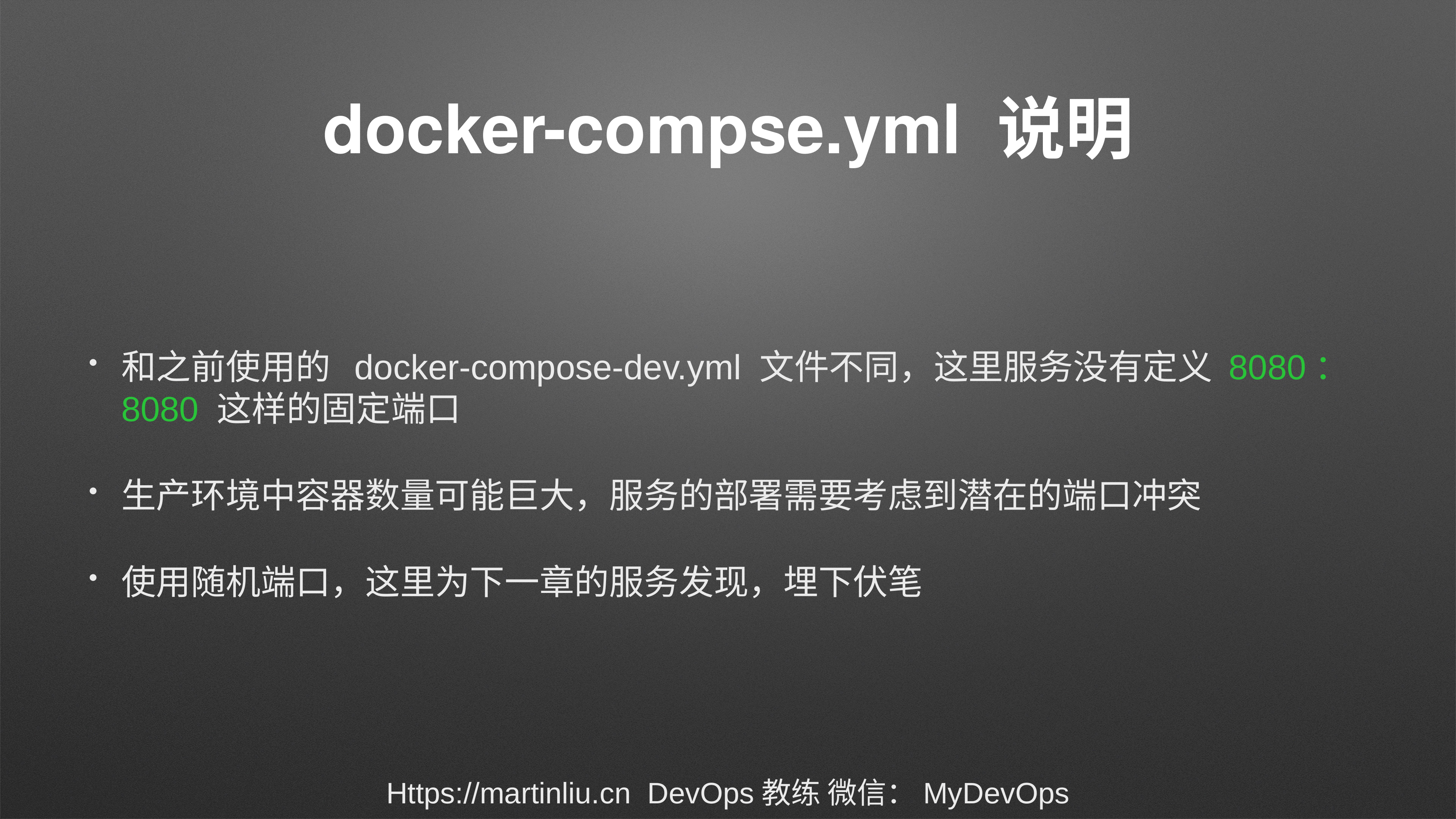

# docker-compse.yml 说明
和之前使用的  docker-compose-dev.yml 文件不同，这里服务没有定义 8080：8080 这样的固定端口
生产环境中容器数量可能巨大，服务的部署需要考虑到潜在的端口冲突
使用随机端口，这里为下一章的服务发现，埋下伏笔